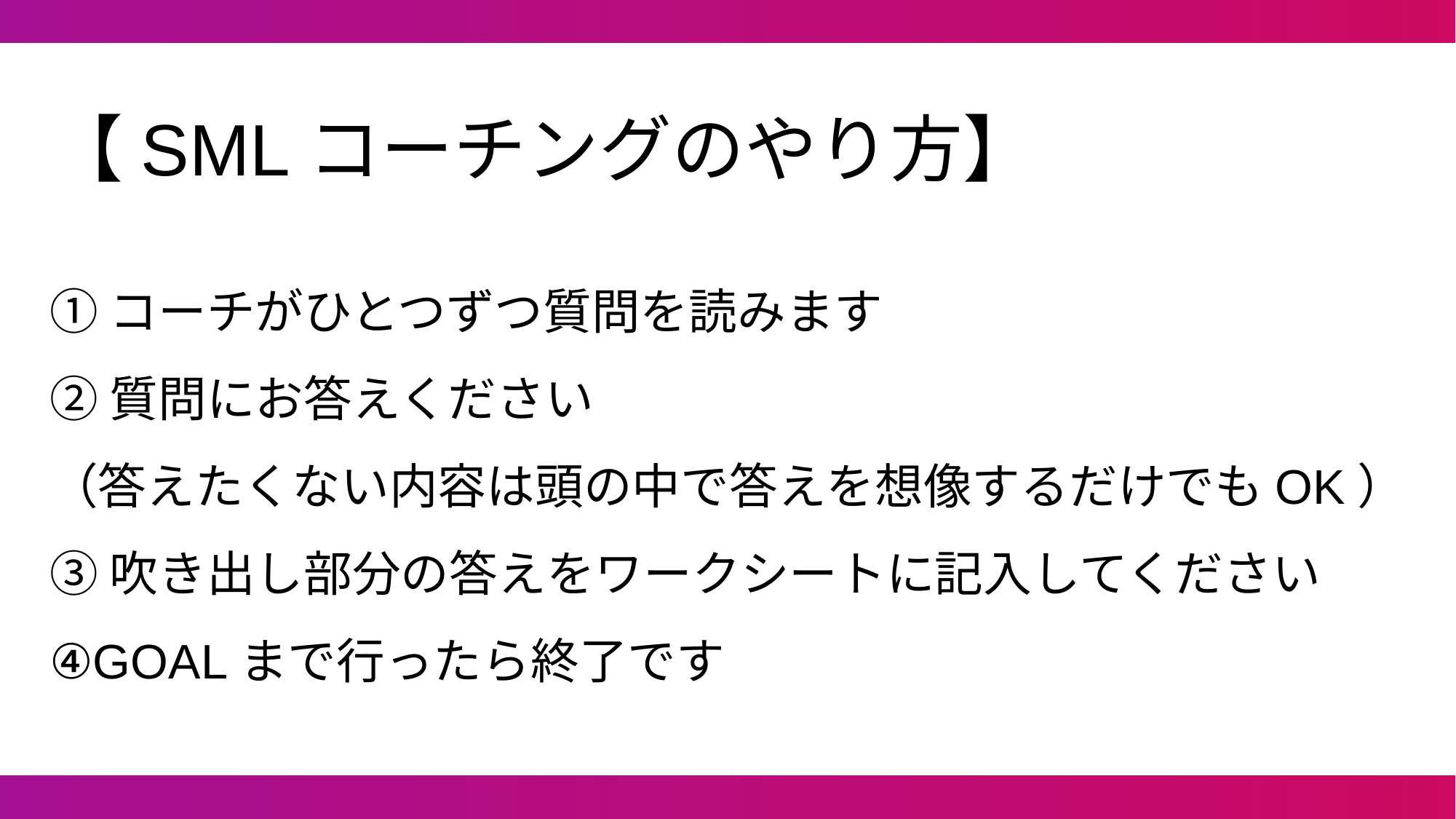

【SMLコーチングのやり方】
①コーチがひとつずつ質問を読みます
②質問にお答えください
（答えたくない内容は頭の中で答えを想像するだけでもOK）
③吹き出し部分の答えをワークシートに記入してください
④GOALまで行ったら終了です